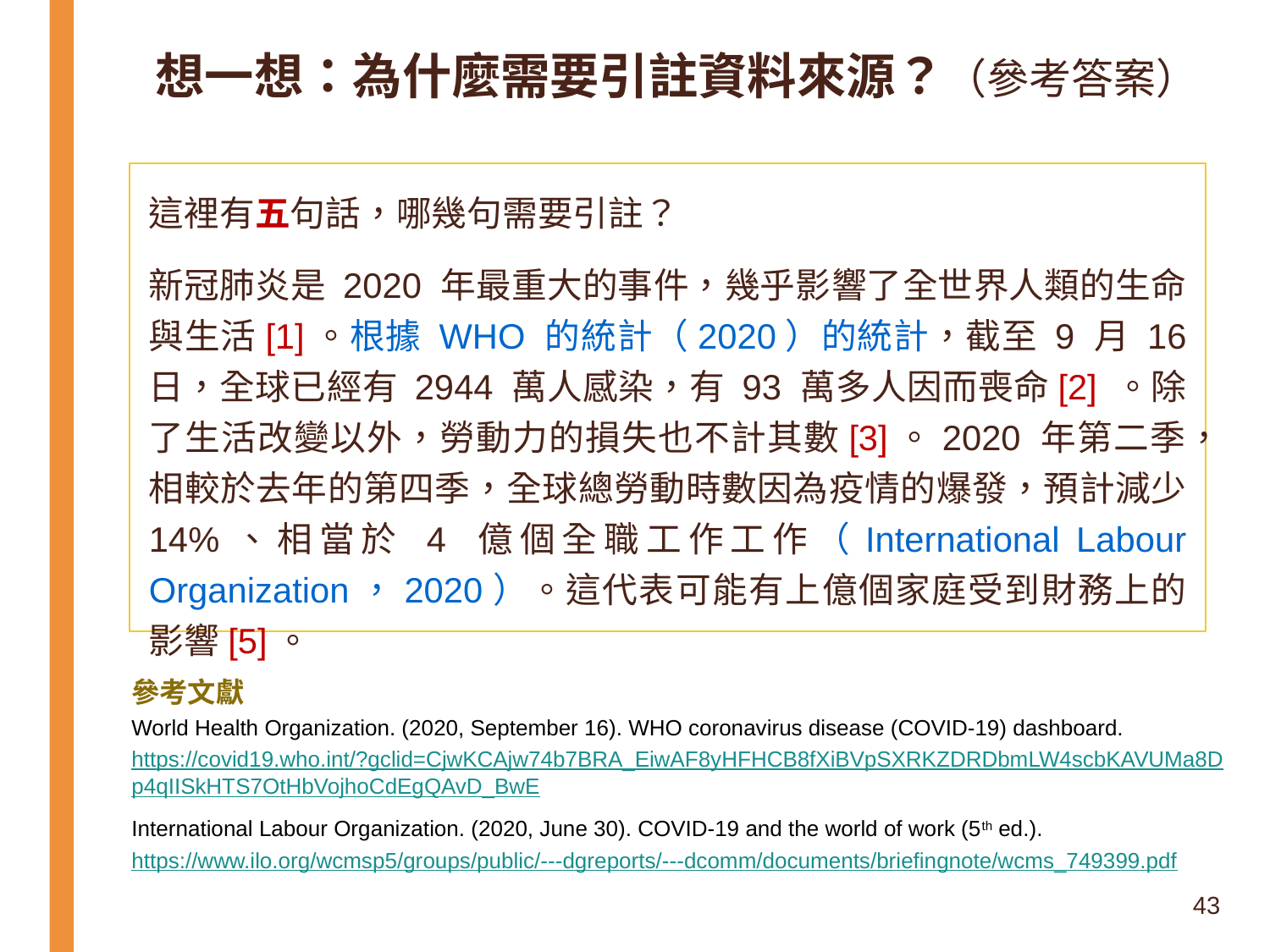

# 想一想：為什麼需要引註資料來源？（參考答案）

這裡有五句話，哪幾句需要引註？
新冠肺炎是 2020 年最重大的事件，幾乎影響了全世界人類的生命與生活[1]。根據 WHO 的統計（2020）的統計，截至 9 月 16 日，全球已經有 2944 萬人感染，有 93 萬多人因而喪命[2] 。除了生活改變以外，勞動力的損失也不計其數[3]。2020 年第二季，相較於去年的第四季，全球總勞動時數因為疫情的爆發，預計減少 14%、相當於 4 億個全職工作工作（International Labour Organization，2020）。這代表可能有上億個家庭受到財務上的影響[5]。

參考文獻
World Health Organization. (2020, September 16). WHO coronavirus disease (COVID-19) dashboard. https://covid19.who.int/?gclid=CjwKCAjw74b7BRA_EiwAF8yHFHCB8fXiBVpSXRKZDRDbmLW4scbKAVUMa8Dp4qIISkHTS7OtHbVojhoCdEgQAvD_BwE
International Labour Organization. (2020, June 30). COVID-19 and the world of work (5th ed.). https://www.ilo.org/wcmsp5/groups/public/---dgreports/---dcomm/documents/briefingnote/wcms_749399.pdf
43